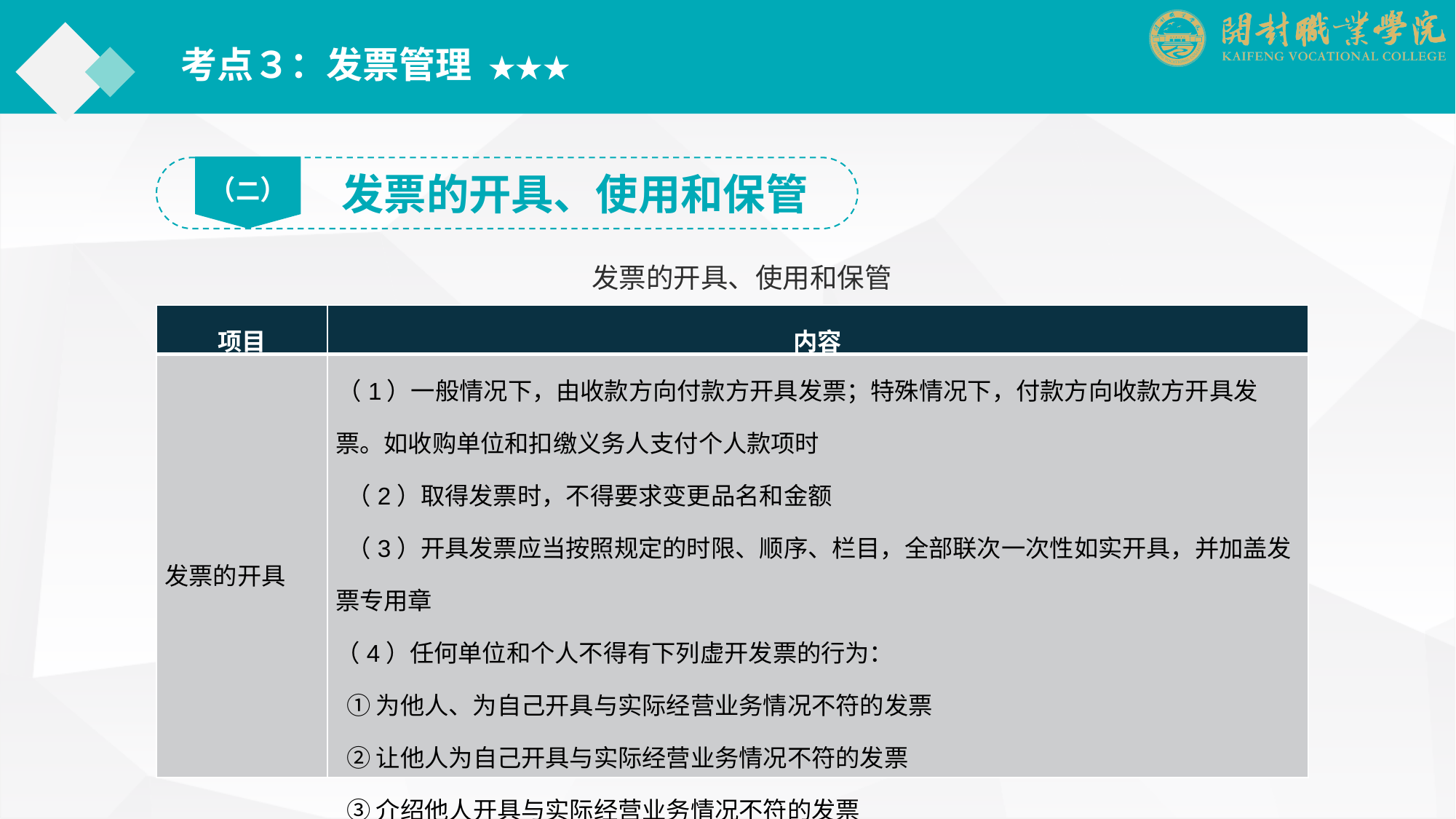

考点３：发票管理  ★★★
（二）

发票的开具、使用和保管
发票的开具、使用和保管
| 项目 | 内容 |
| --- | --- |
| 发票的开具 | （1）一般情况下，由收款方向付款方开具发票；特殊情况下，付款方向收款方开具发票。如收购单位和扣缴义务人支付个人款项时 （2）取得发票时，不得要求变更品名和金额 （3）开具发票应当按照规定的时限、顺序、栏目，全部联次一次性如实开具，并加盖发票专用章 （4）任何单位和个人不得有下列虚开发票的行为： ① 为他人、为自己开具与实际经营业务情况不符的发票 ② 让他人为自己开具与实际经营业务情况不符的发票 ③ 介绍他人开具与实际经营业务情况不符的发票 |